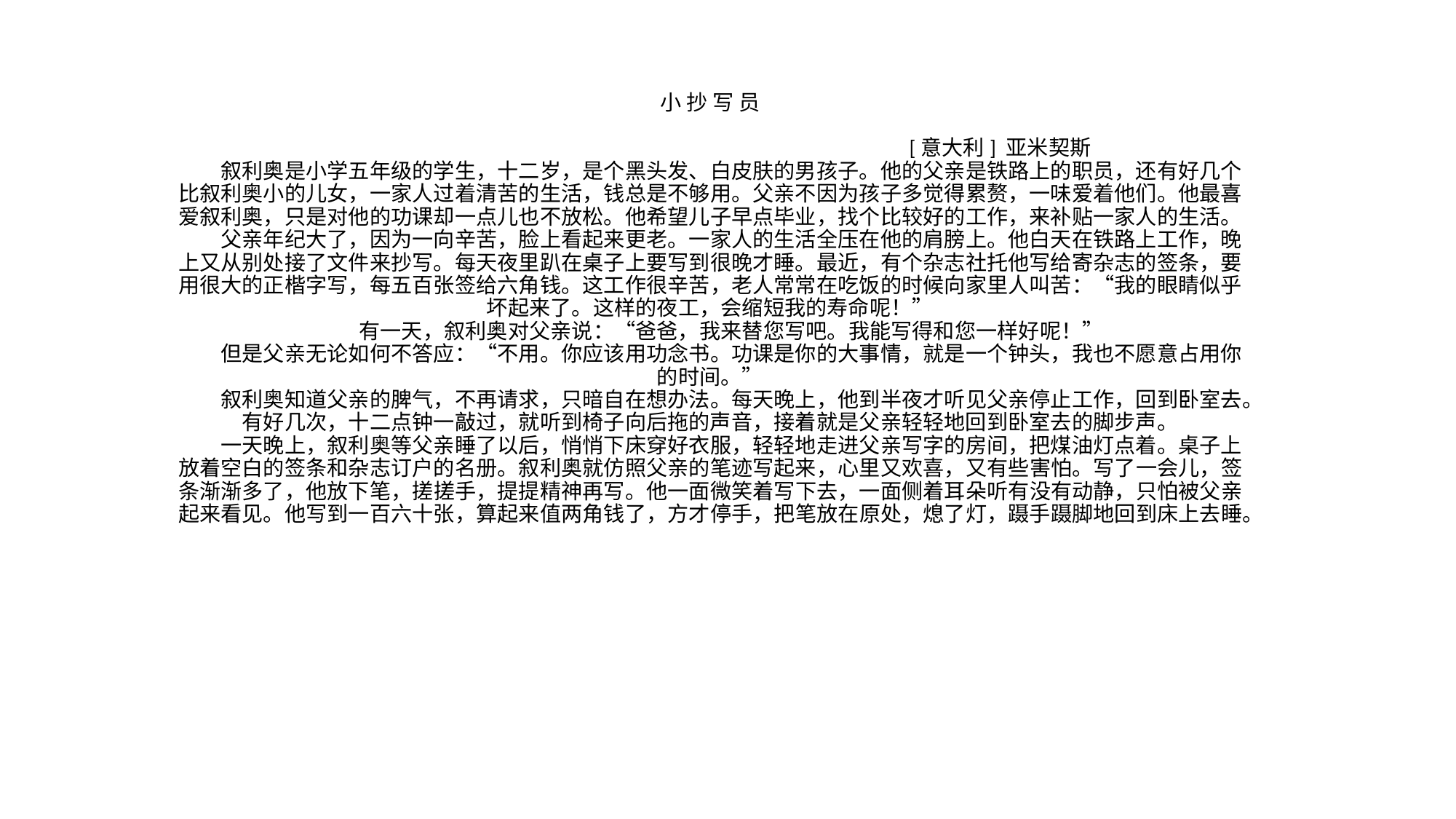

# 小 抄 写 员 　　　　　　　　　　　　　　　　　　　　　　　　　　　[意大利] 亚米契斯 　　叙利奥是小学五年级的学生，十二岁，是个黑头发、白皮肤的男孩子。他的父亲是铁路上的职员，还有好几个比叙利奥小的儿女，一家人过着清苦的生活，钱总是不够用。父亲不因为孩子多觉得累赘，一味爱着他们。他最喜爱叙利奥，只是对他的功课却一点儿也不放松。他希望儿子早点毕业，找个比较好的工作，来补贴一家人的生活。 　　父亲年纪大了，因为一向辛苦，脸上看起来更老。一家人的生活全压在他的肩膀上。他白天在铁路上工作，晚上又从别处接了文件来抄写。每天夜里趴在桌子上要写到很晚才睡。最近，有个杂志社托他写给寄杂志的签条，要用很大的正楷字写，每五百张签给六角钱。这工作很辛苦，老人常常在吃饭的时候向家里人叫苦：“我的眼睛似乎坏起来了。这样的夜工，会缩短我的寿命呢！” 　　有一天，叙利奥对父亲说：“爸爸，我来替您写吧。我能写得和您一样好呢！” 　　但是父亲无论如何不答应：“不用。你应该用功念书。功课是你的大事情，就是一个钟头，我也不愿意占用你的时间。” 　　叙利奥知道父亲的脾气，不再请求，只暗自在想办法。每天晚上，他到半夜才听见父亲停止工作，回到卧室去。有好几次，十二点钟一敲过，就听到椅子向后拖的声音，接着就是父亲轻轻地回到卧室去的脚步声。 　　一天晚上，叙利奥等父亲睡了以后，悄悄下床穿好衣服，轻轻地走进父亲写字的房间，把煤油灯点着。桌子上放着空白的签条和杂志订户的名册。叙利奥就仿照父亲的笔迹写起来，心里又欢喜，又有些害怕。写了一会儿，签条渐渐多了，他放下笔，搓搓手，提提精神再写。他一面微笑着写下去，一面侧着耳朵听有没有动静，只怕被父亲起来看见。他写到一百六十张，算起来值两角钱了，方才停手，把笔放在原处，熄了灯，蹑手蹑脚地回到床上去睡。